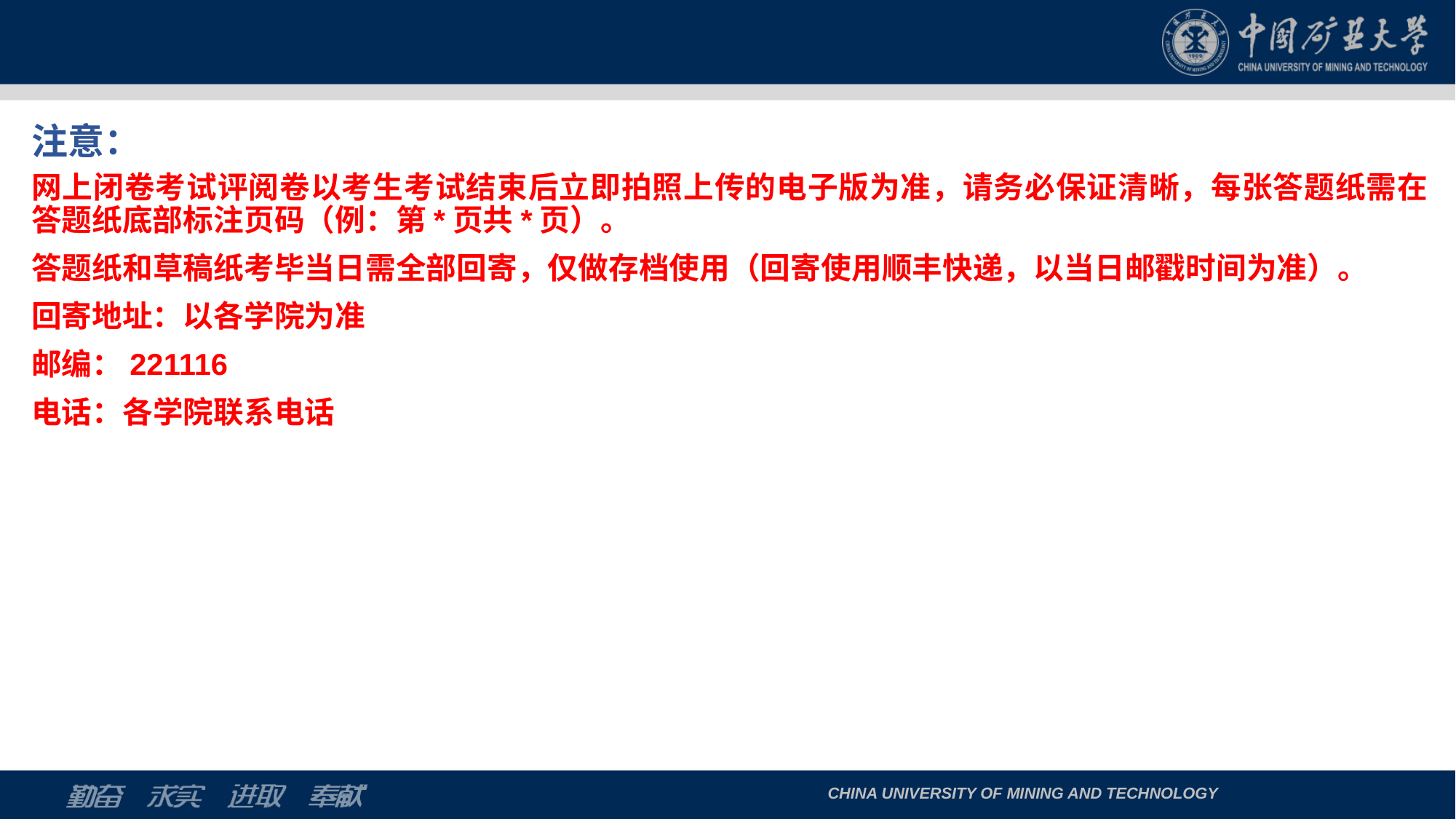

注意：
网上闭卷考试评阅卷以考生考试结束后立即拍照上传的电子版为准，请务必保证清晰，每张答题纸需在答题纸底部标注页码（例：第*页共*页）。
答题纸和草稿纸考毕当日需全部回寄，仅做存档使用（回寄使用顺丰快递，以当日邮戳时间为准）。
回寄地址：以各学院为准
邮编：221116
电话：各学院联系电话